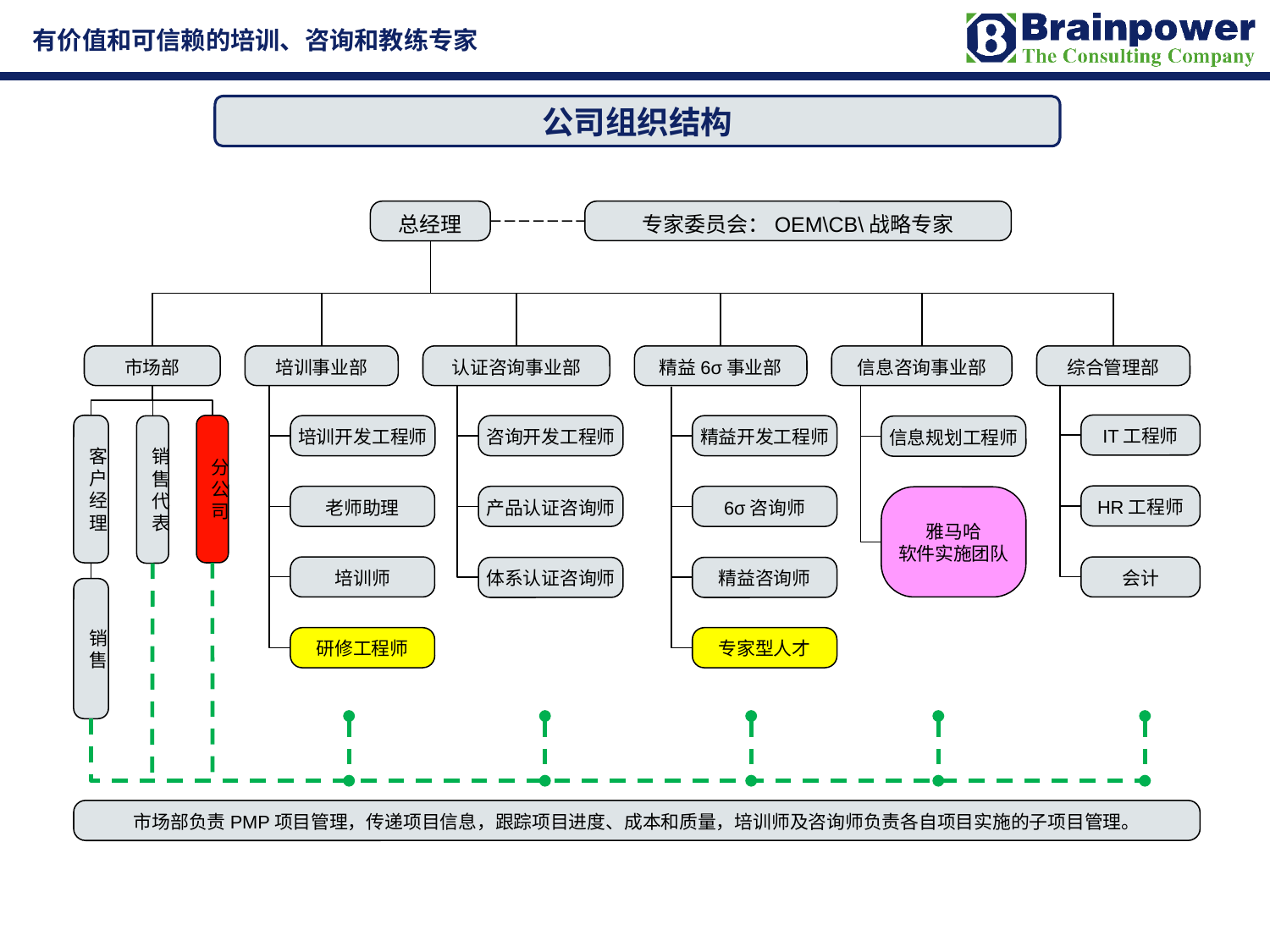

公司组织结构
总经理
专家委员会：OEM\CB\战略专家
市场部
培训事业部
认证咨询事业部
精益6σ事业部
信息咨询事业部
综合管理部
IT工程师
客户经理
分公司
培训开发工程师
咨询开发工程师
精益开发工程师
销售代表
信息规划工程师
HR工程师
老师助理
产品认证咨询师
6σ咨询师
雅马哈
软件实施团队
培训师
会计
体系认证咨询师
精益咨询师
销售
研修工程师
专家型人才
市场部负责PMP项目管理，传递项目信息，跟踪项目进度、成本和质量，培训师及咨询师负责各自项目实施的子项目管理。